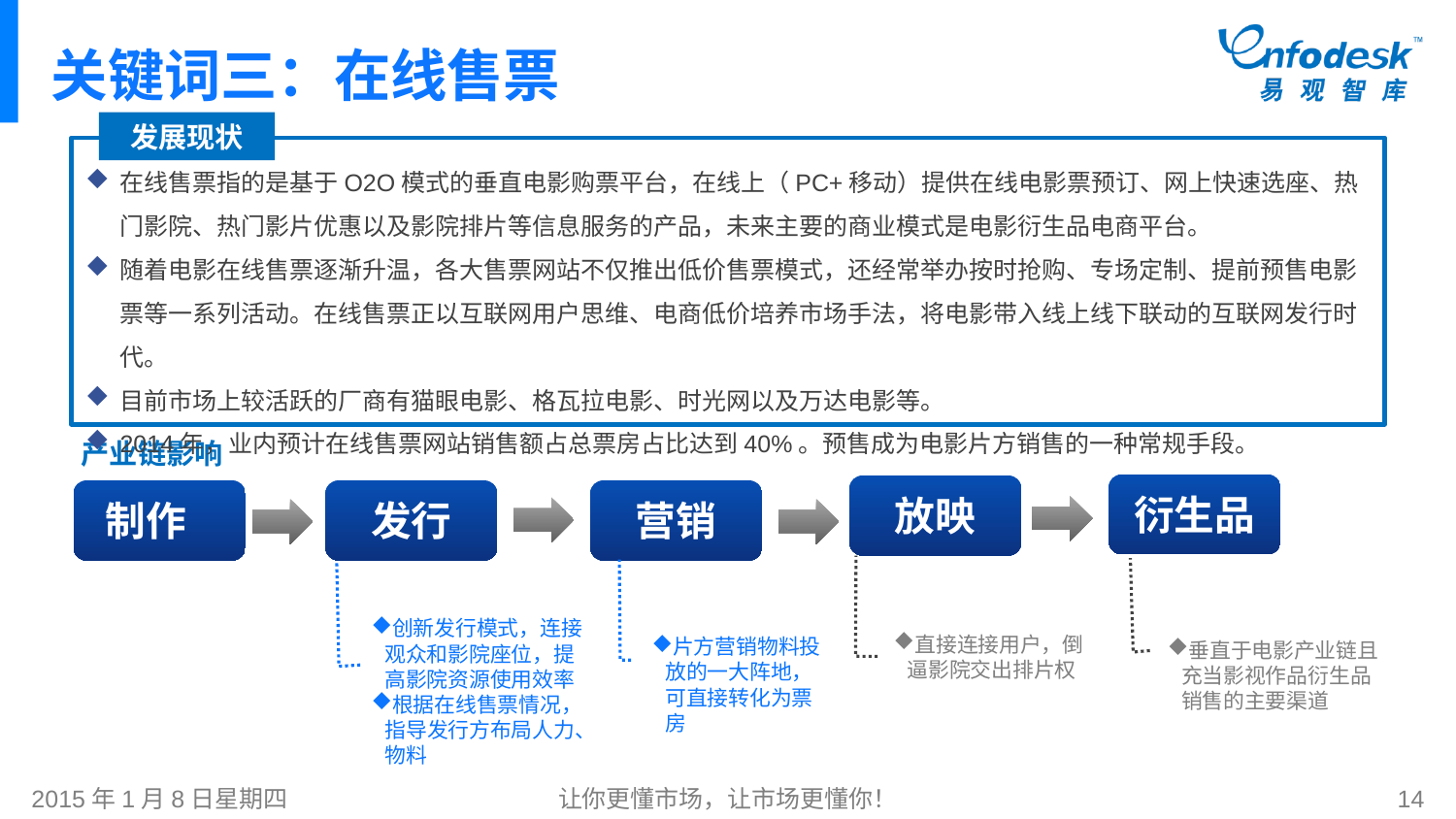

# 关键词三：在线售票
发展现状

在线售票指的是基于O2O模式的垂直电影购票平台，在线上（PC+移动）提供在线电影票预订、网上快速选座、热门影院、热门影片优惠以及影院排片等信息服务的产品，未来主要的商业模式是电影衍生品电商平台。
随着电影在线售票逐渐升温，各大售票网站不仅推出低价售票模式，还经常举办按时抢购、专场定制、提前预售电影票等一系列活动。在线售票正以互联网用户思维、电商低价培养市场手法，将电影带入线上线下联动的互联网发行时代。
目前市场上较活跃的厂商有猫眼电影、格瓦拉电影、时光网以及万达电影等。
2014年，业内预计在线售票网站销售额占总票房占比达到40%。预售成为电影片方销售的一种常规手段。

产业链影响
衍生品
放映
制作
发行
营销

创新发行模式，连接观众和影院座位，提高影院资源使用效率
根据在线售票情况，指导发行方布局人力、物料
直接连接用户，倒逼影院交出排片权
片方营销物料投放的一大阵地，可直接转化为票房
垂直于电影产业链且充当影视作品衍生品销售的主要渠道

2015年1月8日星期四
让你更懂市场，让市场更懂你！
14